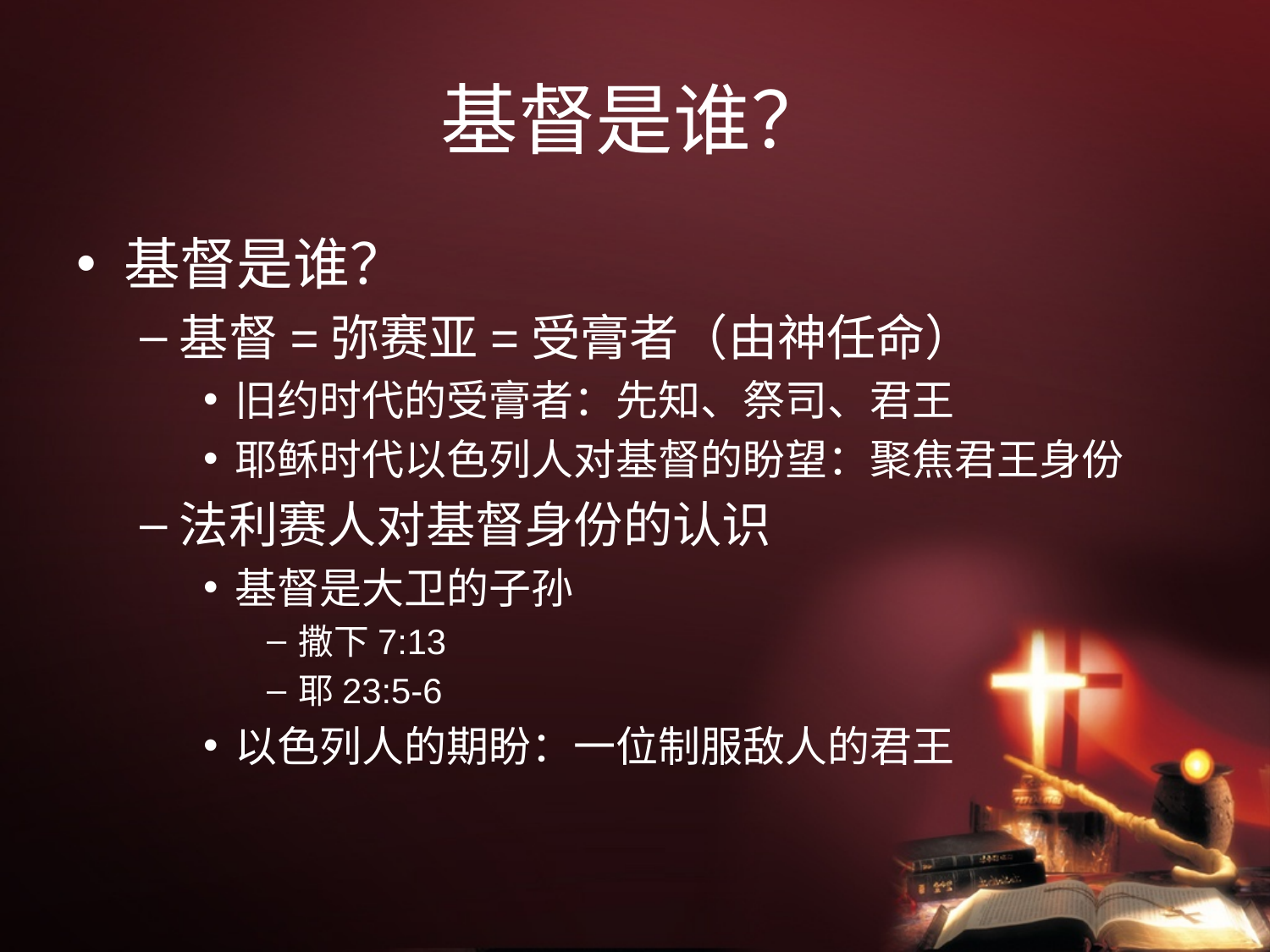

# 基督是谁？
基督是谁？
基督=弥赛亚=受膏者（由神任命）
旧约时代的受膏者：先知、祭司、君王
耶稣时代以色列人对基督的盼望：聚焦君王身份
法利赛人对基督身份的认识
基督是大卫的子孙
撒下7:13
耶23:5-6
以色列人的期盼：一位制服敌人的君王